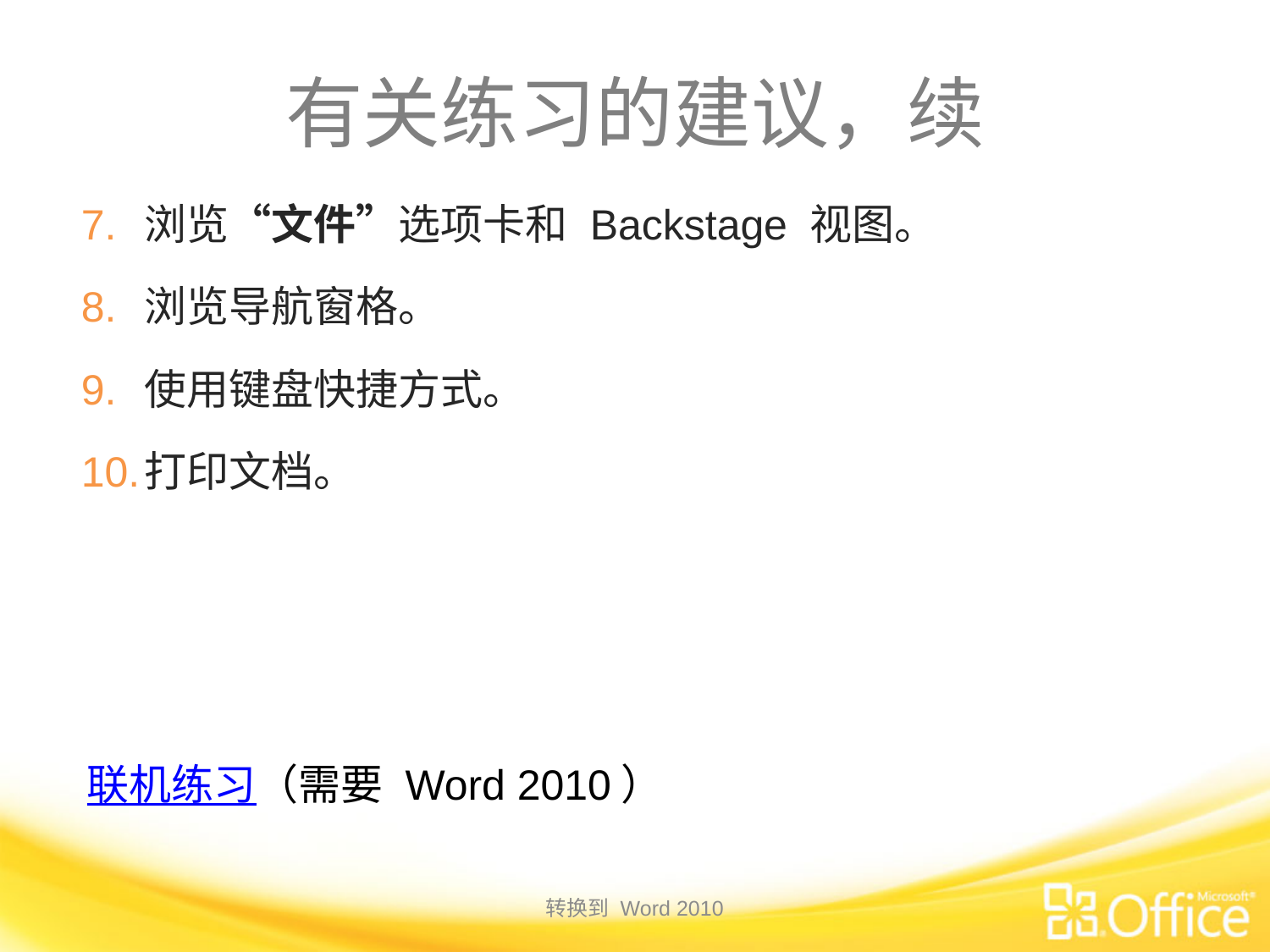

# 有关练习的建议，续
浏览“文件”选项卡和 Backstage 视图。
浏览导航窗格。
使用键盘快捷方式。
打印文档。
联机练习（需要 Word 2010）
转换到 Word 2010